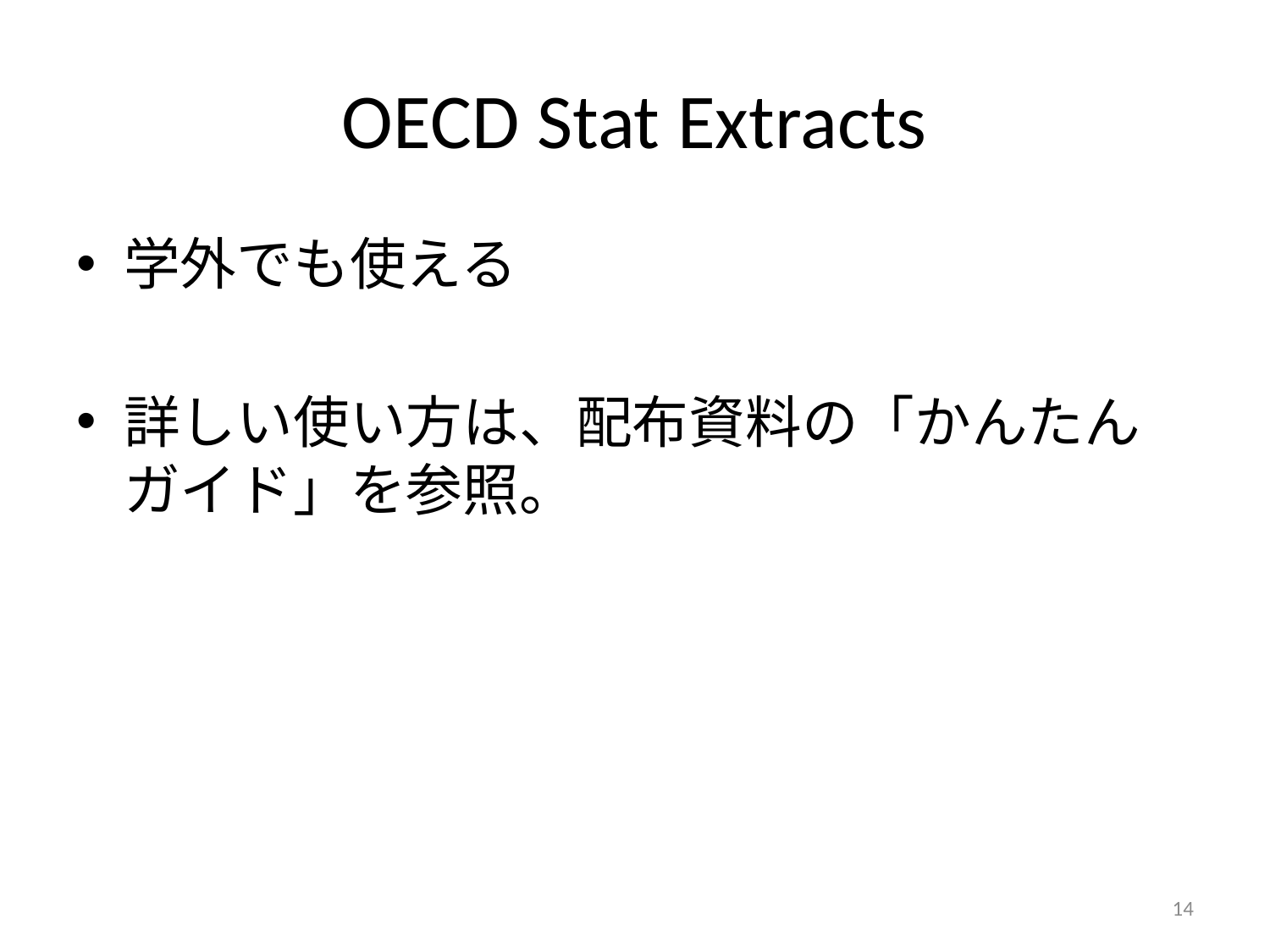

# OECD Stat Extracts
学外でも使える

詳しい使い方は、配布資料の「かんたんガイド」を参照。
14